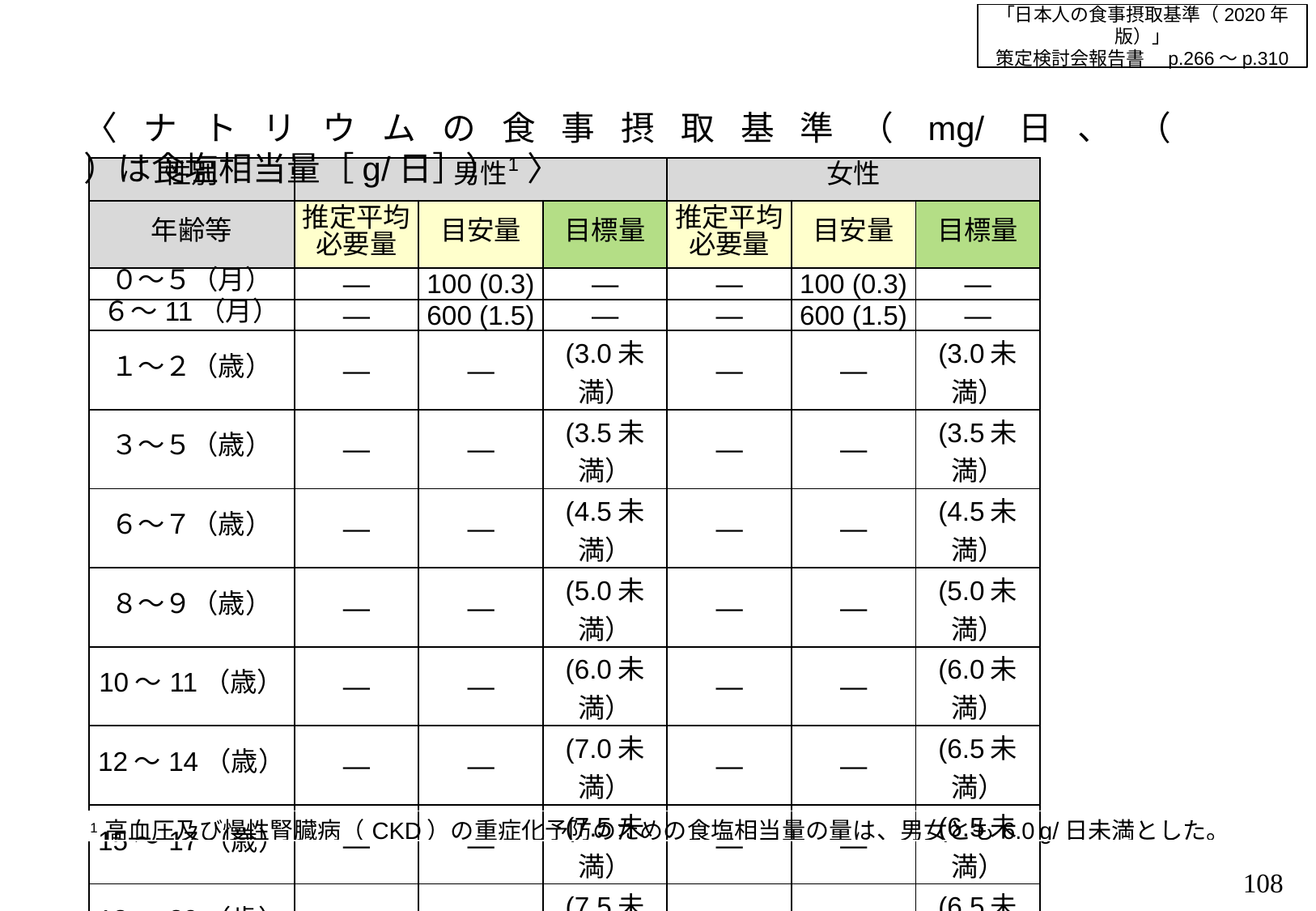

「日本人の食事摂取基準（2020年版）」
策定検討会報告書　p.266～p.310
〈ナトリウムの食事摂取基準（mg/日、（　）は食塩相当量［g/日］）1〉
| 性別 | 男性 |  |  | 女性 |  |  |
| --- | --- | --- | --- | --- | --- | --- |
| 年齢等 | 推定平均必要量 | 目安量 | 目標量 | 推定平均必要量 | 目安量 | 目標量 |
| ０～５（月） | ― | 100 (0.3) | ― | ― | 100 (0.3) | ― |
| ６～11（月） | ― | 600 (1.5) | ― | ― | 600 (1.5) | ― |
| １～２（歳） | ― | ― | (3.0未満） | ― | ― | (3.0未満） |
| ３～５（歳） | ― | ― | (3.5未満） | ― | ― | (3.5未満） |
| ６～７（歳） | ― | ― | (4.5未満） | ― | ― | (4.5未満） |
| ８～９（歳） | ― | ― | (5.0未満） | ― | ― | (5.0未満） |
| 10～11（歳） | ― | ― | (6.0未満） | ― | ― | (6.0未満） |
| 12～14（歳） | ― | ― | (7.0未満） | ― | ― | (6.5未満） |
| 15～17（歳） | ― | ― | (7.5未満） | ― | ― | (6.5未満） |
| 18～29（歳） | 600 (1.5) | ― | (7.5未満） | 600 (1.5) | ― | (6.5未満） |
| 30～49（歳） | 600 (1.5) | ― | (7.5未満） | 600 (1.5) | ― | (6.5未満） |
| 50～64（歳） | 600 (1.5) | ― | (7.5未満） | 600 (1.5) | ― | (6.5未満） |
| 65～74（歳） | 600 (1.5) | ― | (7.5未満） | 600 (1.5) | ― | (6.5未満） |
| 75以上（歳） | 600 (1.5) | ― | (7.5未満） | 600 (1.5) | ― | (6.5未満） |
| 妊婦 |  |  |  | 600 (1.5) | ― | (6.5未満） |
| 授乳婦 |  |  |  | 600 (1.5) | ― | (6.5未満） |
| 1 高血圧及び慢性腎臓病（CKD）の重症化予防のための食塩相当量の量は、男女とも6.0 g/日未満とした。 |
| --- |
108